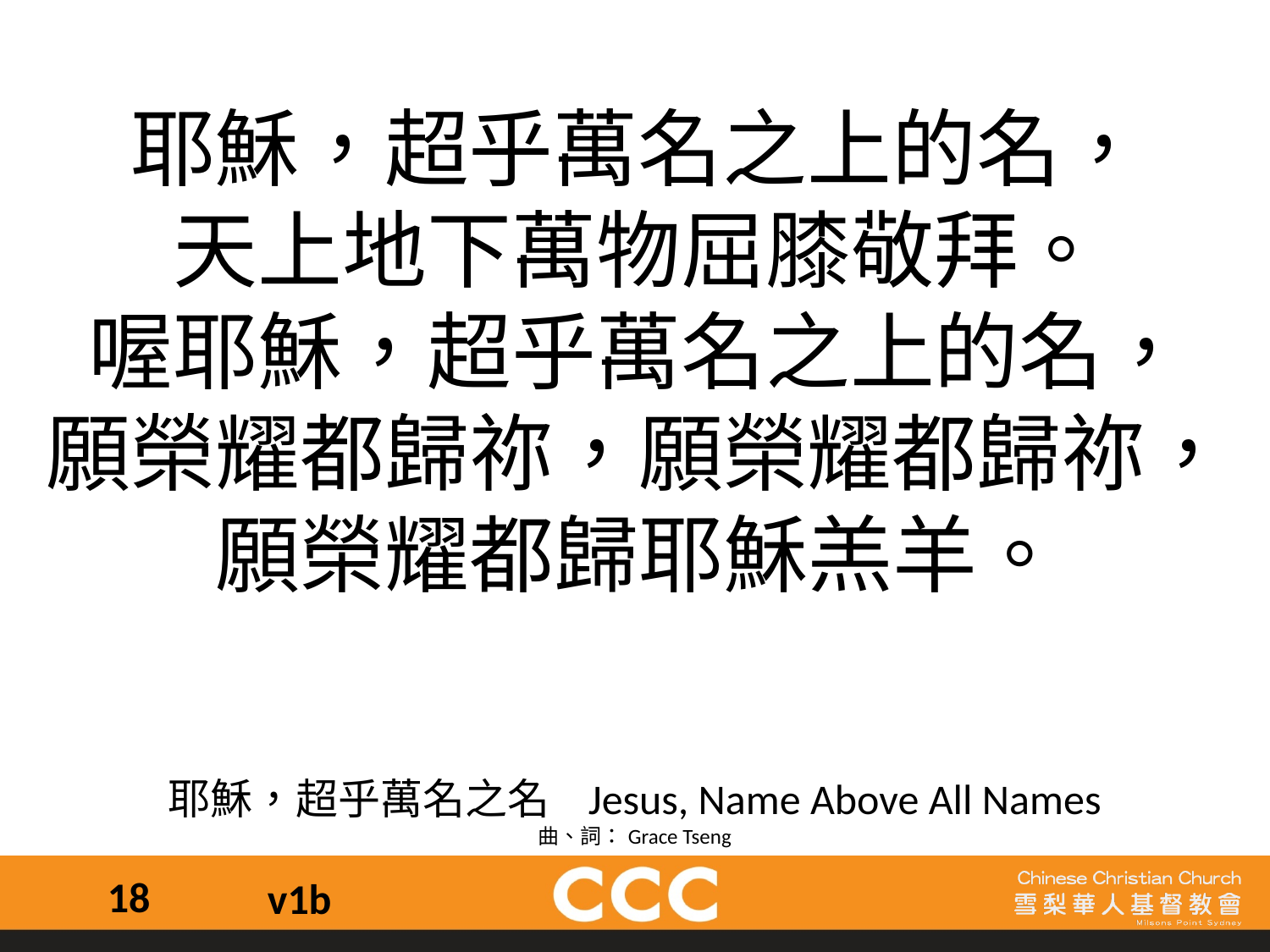

耶穌，超乎萬名之上的名，
天上地下萬物屈膝敬拜。
喔耶穌，超乎萬名之上的名，
願榮耀都歸祢，願榮耀都歸祢，
願榮耀都歸耶穌羔羊。

耶穌，超乎萬名之名   Jesus, Name Above All Names
曲、詞：Grace Tseng
18
v1b